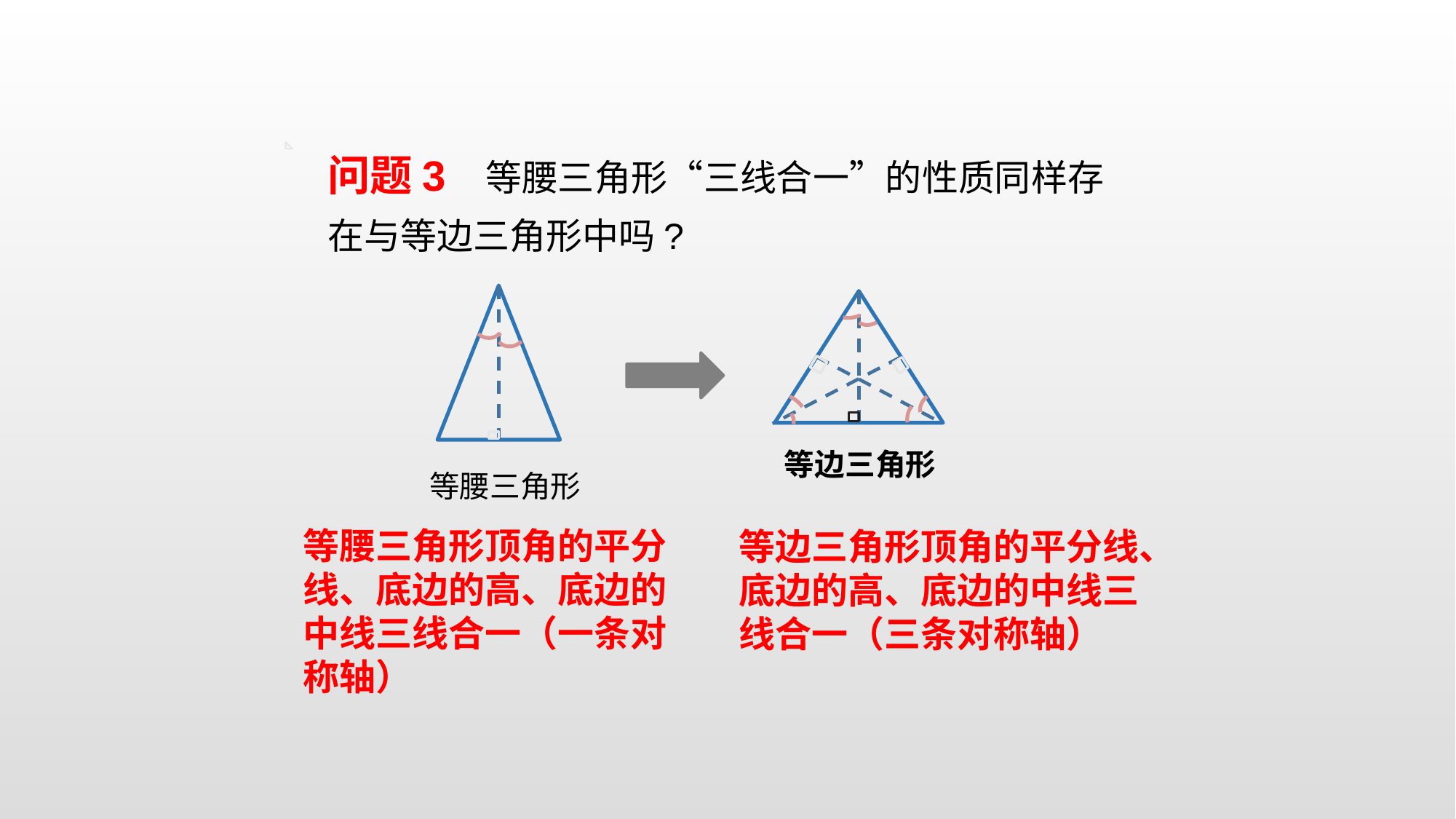

问题3   等腰三角形“三线合一”的性质同样存在与等边三角形中吗?

等边三角形

等腰三角形

等腰三角形顶角的平分线、底边的高、底边的中线三线合一（一条对称轴）
等边三角形顶角的平分线、底边的高、底边的中线三线合一（三条对称轴）